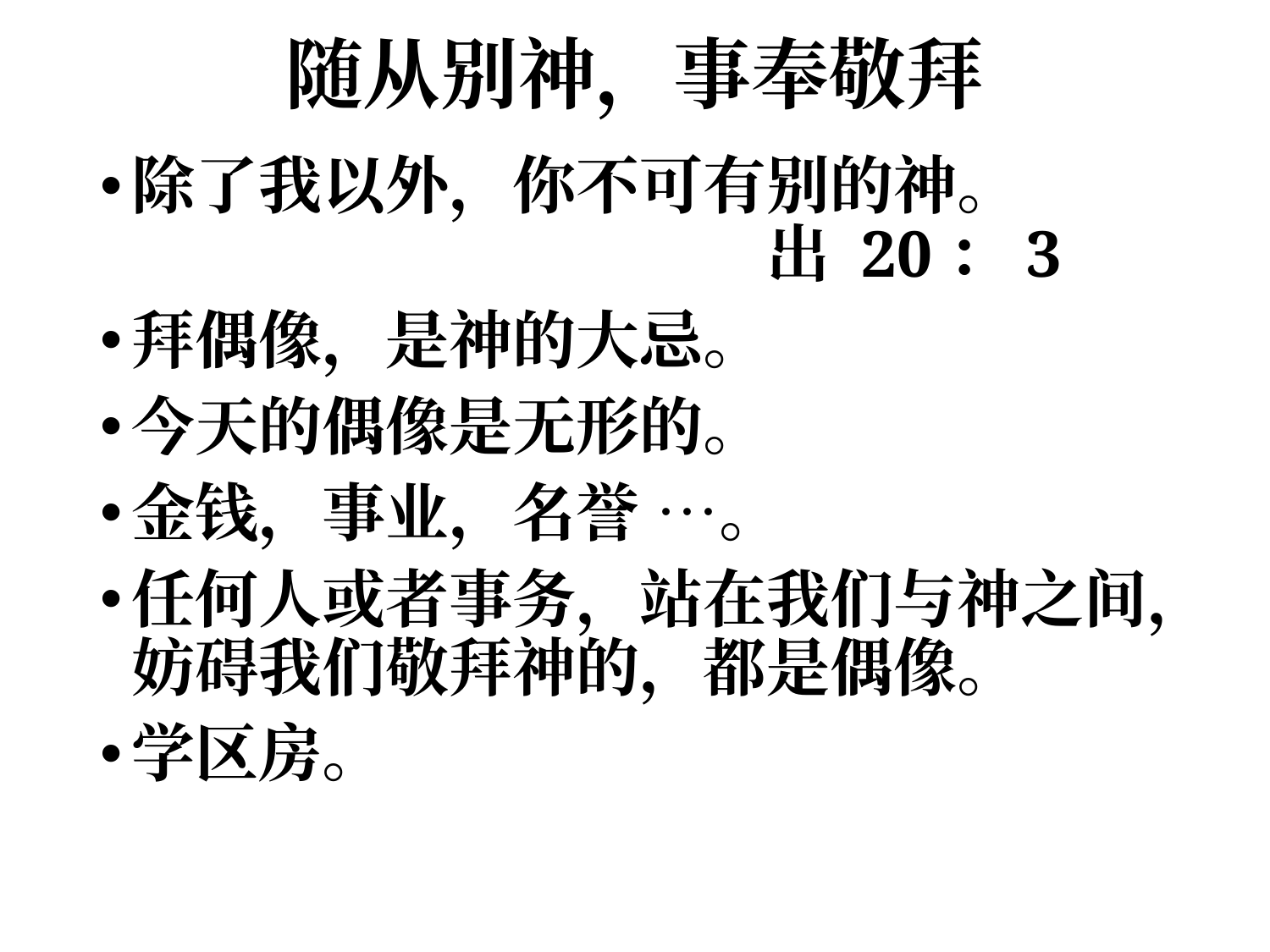

# 随从别神，事奉敬拜
除了我以外，你不可有别的神。						出 20：3
拜偶像，是神的大忌。
今天的偶像是无形的。
金钱，事业，名誉 …。
任何人或者事务，站在我们与神之间，妨碍我们敬拜神的，都是偶像。
学区房。